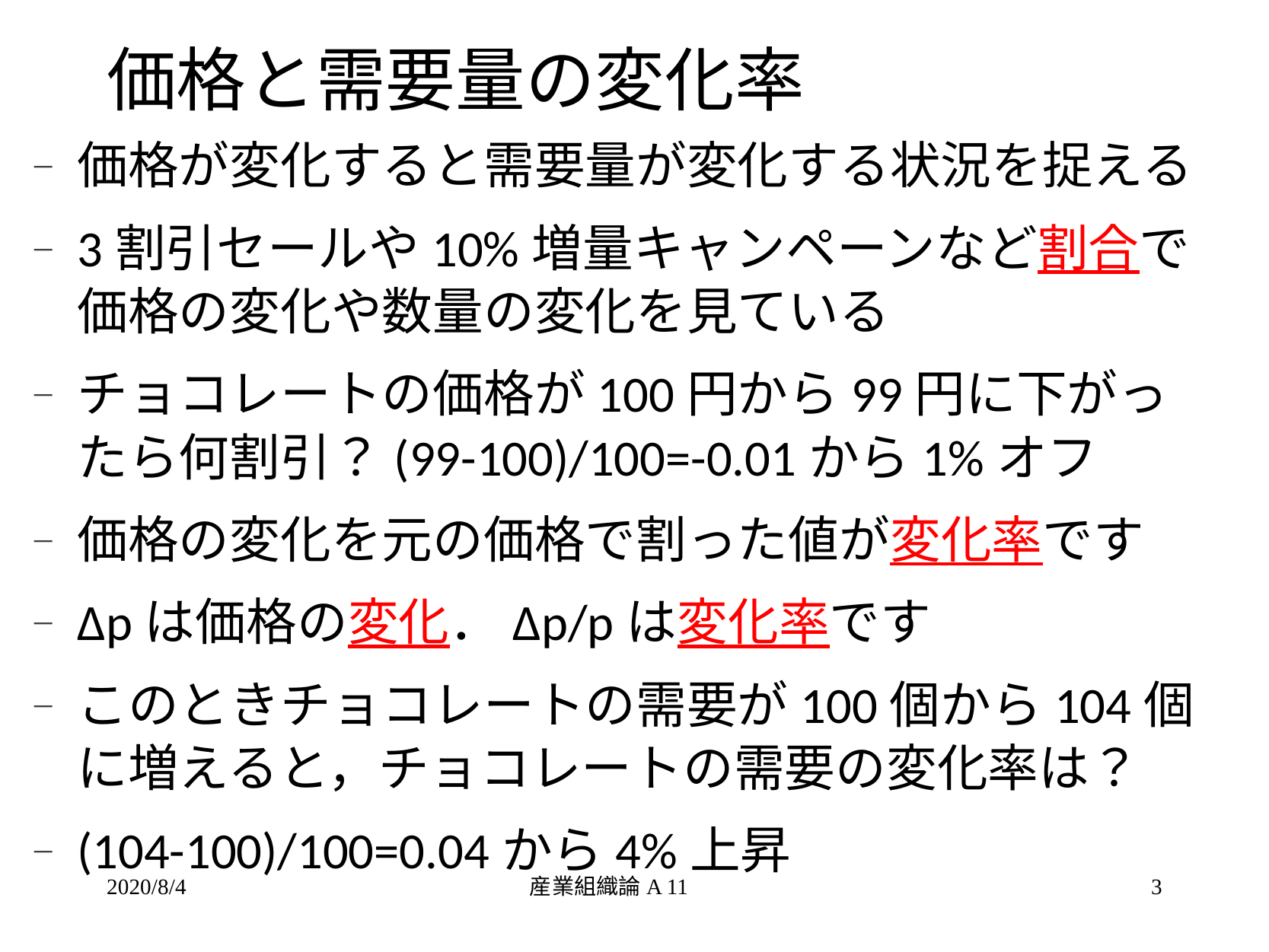

# 価格と需要量の変化率
価格が変化すると需要量が変化する状況を捉える
3割引セールや10%増量キャンペーンなど割合で価格の変化や数量の変化を見ている
チョコレートの価格が100円から99円に下がったら何割引？(99-100)/100=-0.01から1%オフ
価格の変化を元の価格で割った値が変化率です
Δpは価格の変化．Δp/pは変化率です
このときチョコレートの需要が100個から104個に増えると，チョコレートの需要の変化率は？
(104-100)/100=0.04から4%上昇
2020/8/4
産業組織論A 11
3